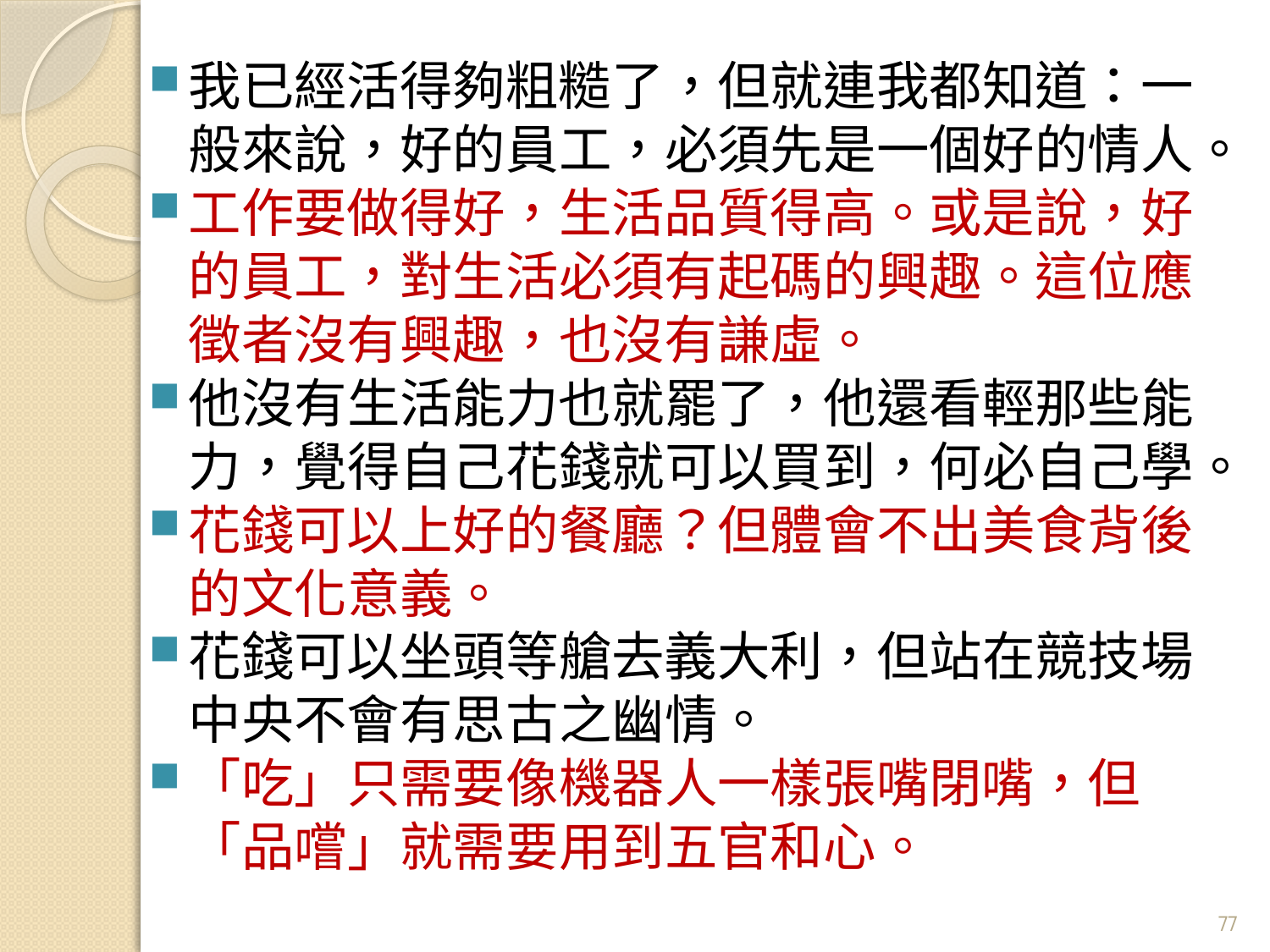

我已經活得夠粗糙了，但就連我都知道：一般來說，好的員工，必須先是一個好的情人。
工作要做得好，生活品質得高。或是說，好的員工，對生活必須有起碼的興趣。這位應徵者沒有興趣，也沒有謙虛。
他沒有生活能力也就罷了，他還看輕那些能力，覺得自己花錢就可以買到，何必自己學。
花錢可以上好的餐廳？但體會不出美食背後的文化意義。
花錢可以坐頭等艙去義大利，但站在競技場中央不會有思古之幽情。
「吃」只需要像機器人一樣張嘴閉嘴，但「品嚐」就需要用到五官和心。
77